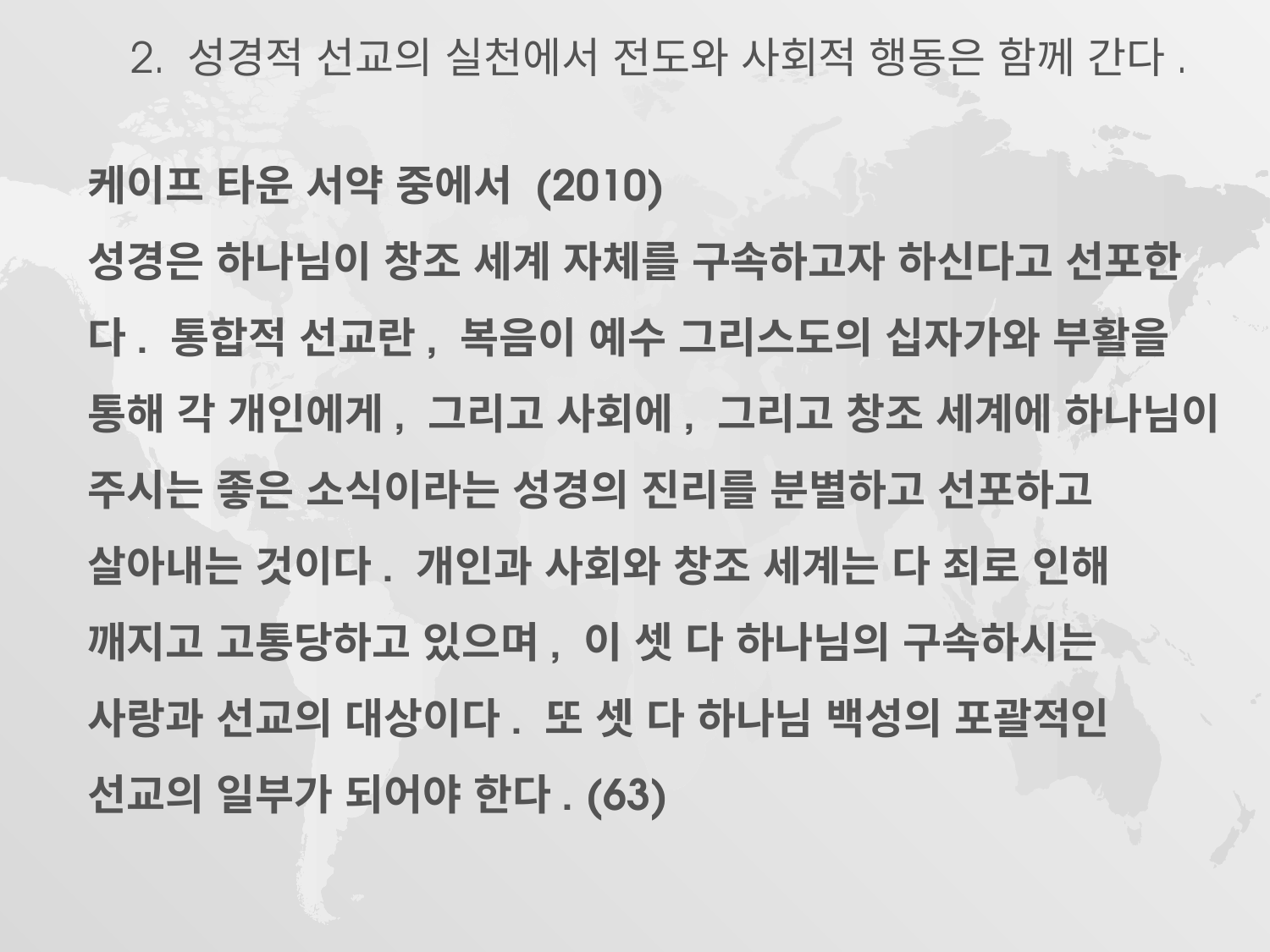

2. 성경적 선교의 실천에서 전도와 사회적 행동은 함께 간다.
케이프 타운 서약 중에서 (2010)
성경은 하나님이 창조 세계 자체를 구속하고자 하신다고 선포한다. 통합적 선교란, 복음이 예수 그리스도의 십자가와 부활을 통해 각 개인에게, 그리고 사회에, 그리고 창조 세계에 하나님이 주시는 좋은 소식이라는 성경의 진리를 분별하고 선포하고 살아내는 것이다. 개인과 사회와 창조 세계는 다 죄로 인해 깨지고 고통당하고 있으며, 이 셋 다 하나님의 구속하시는 사랑과 선교의 대상이다. 또 셋 다 하나님 백성의 포괄적인 선교의 일부가 되어야 한다. (63)